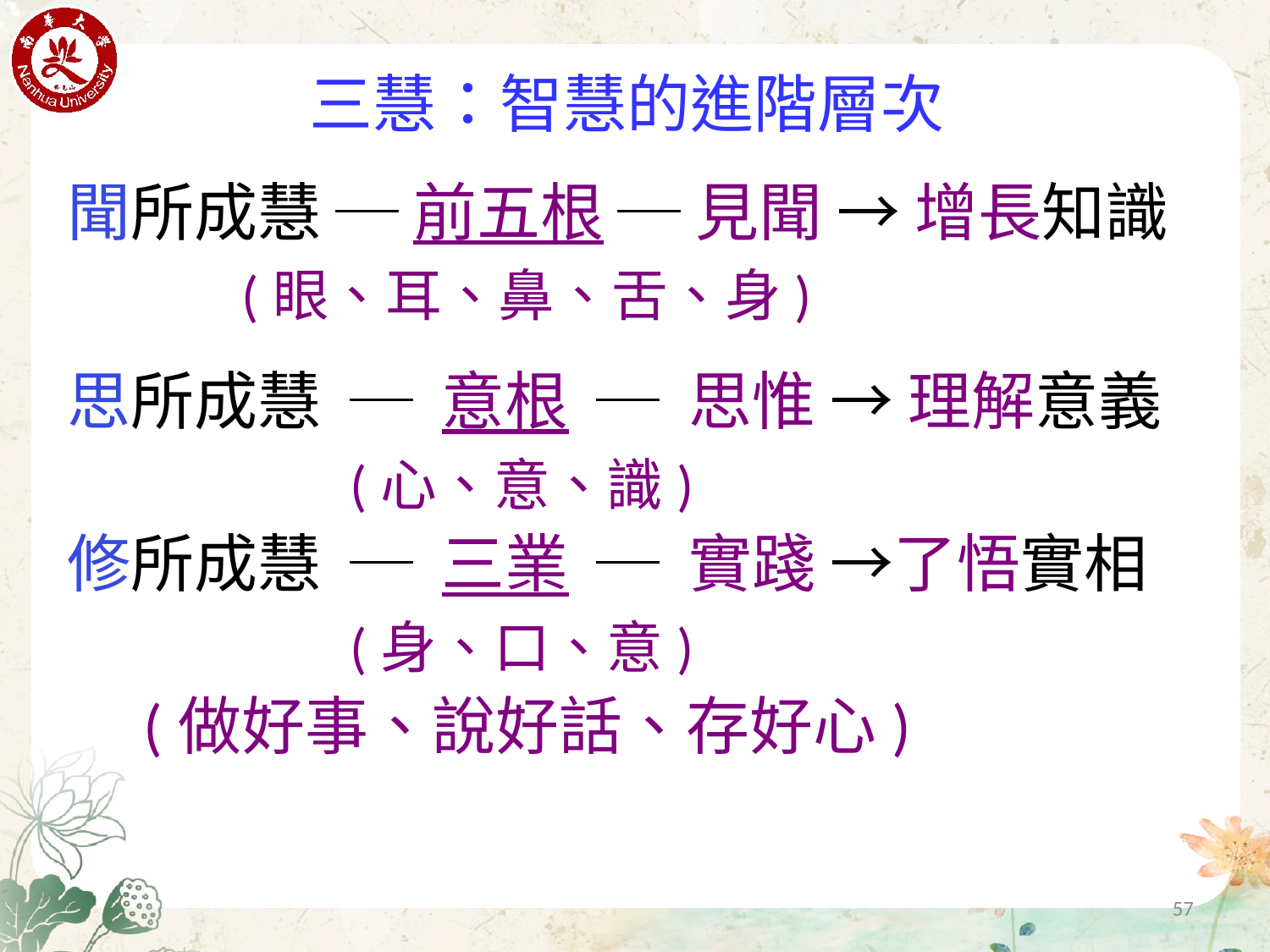

三慧：智慧的進階層次

聞所成慧 ─ 前五根 ─ 見聞 → 增長知識
           (眼、耳、鼻、舌、身)

思所成慧  ─  意根  ─  思惟 → 理解意義
                  (心、意、識)
修所成慧  ─  三業  ─  實踐 →了悟實相
                  (身、口、意)
      (做好事、說好話、存好心)
57